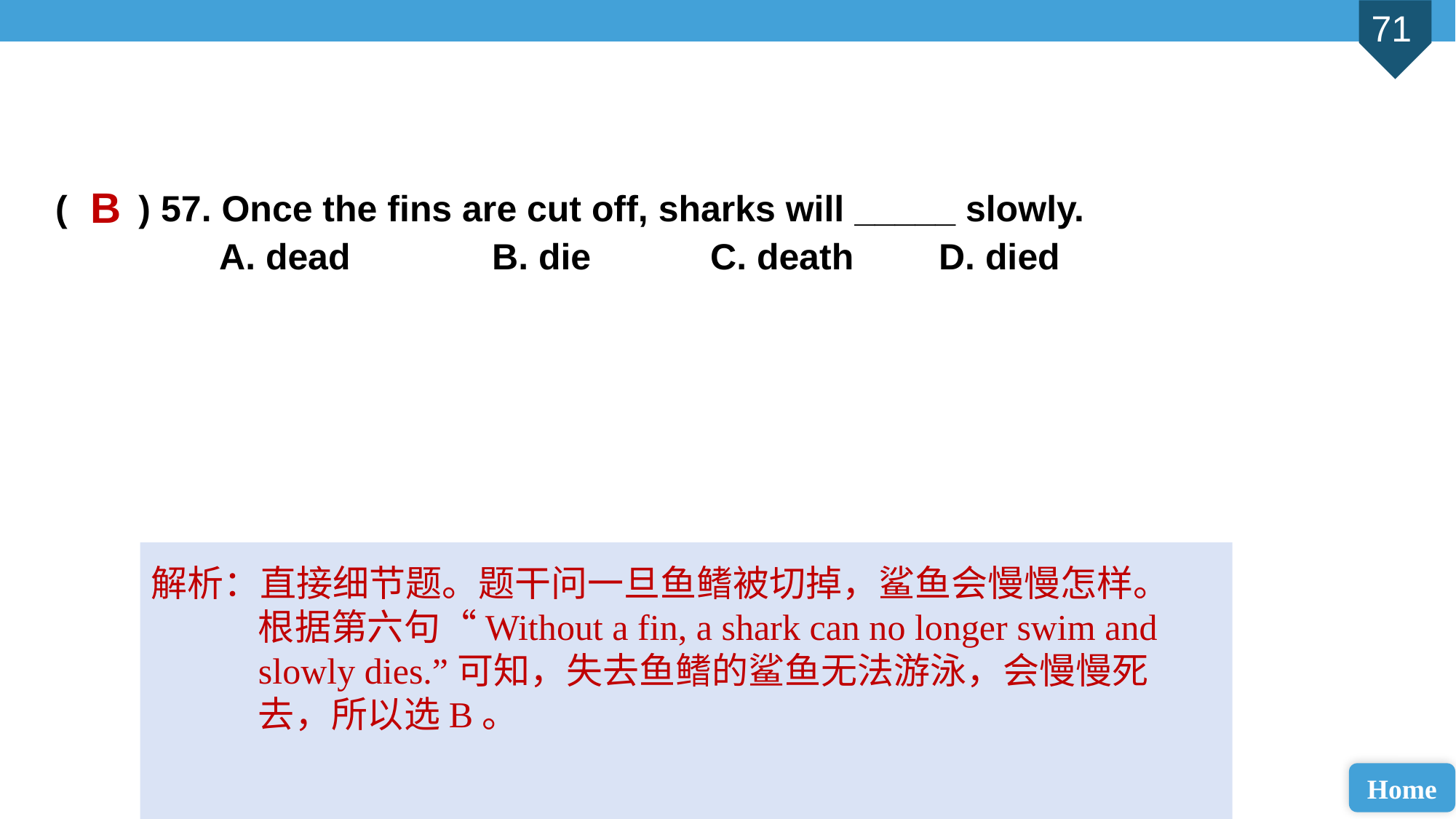

B
(       ) 57. Once the fins are cut off, sharks will _____ slowly.
A. dead 		B. die 	C. death	 D. died

解析：直接细节题。题干问一旦鱼鳍被切掉，鲨鱼会慢慢怎样。根据第六句“Without a fin, a shark can no longer swim and slowly dies.”可知，失去鱼鳍的鲨鱼无法游泳，会慢慢死去，所以选B。